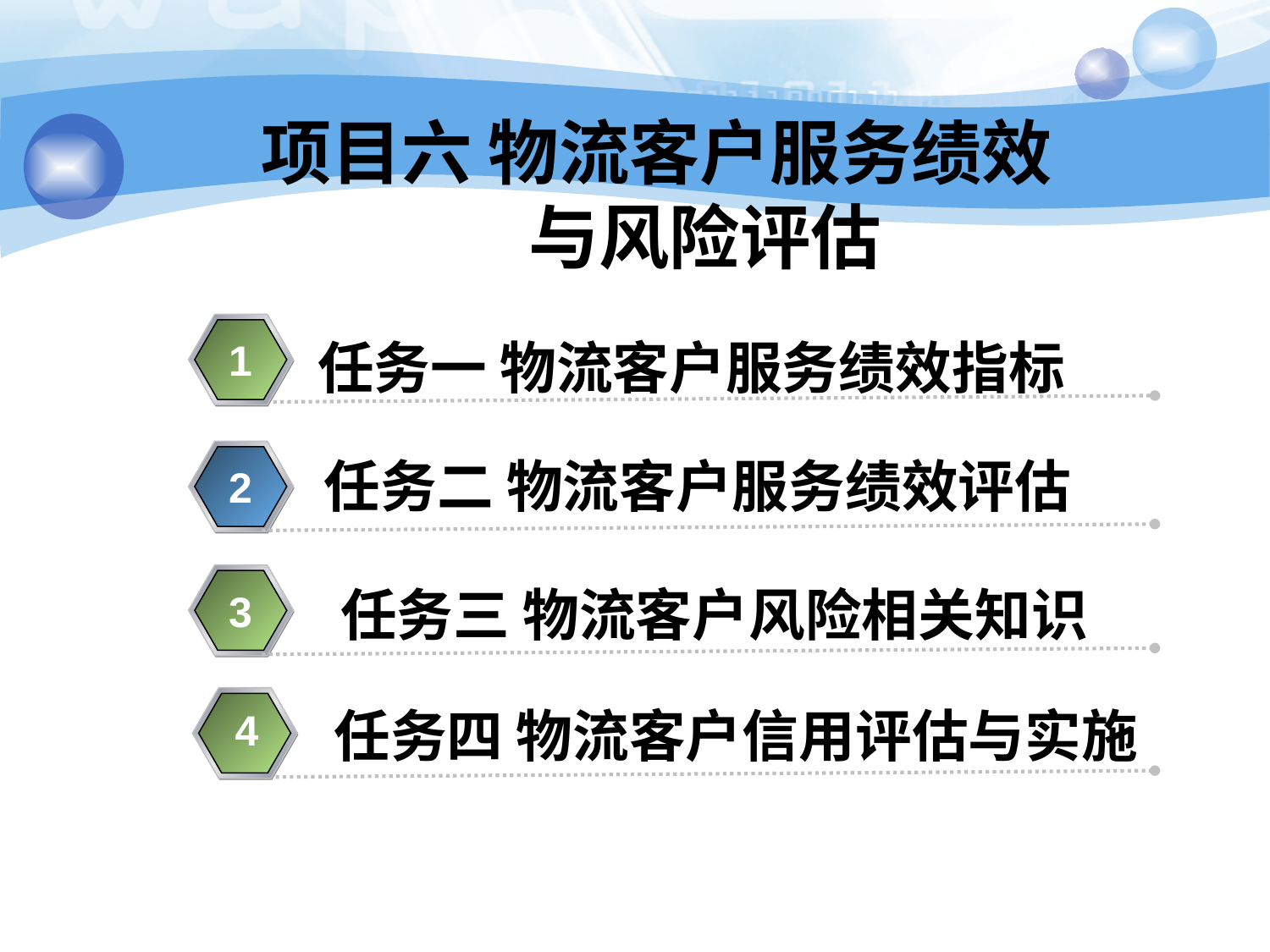

项目六 物流客户服务绩效
     与风险评估

任务一 物流客户服务绩效指标
1

任务二 物流客户服务绩效评估
2

 任务三 物流客户风险相关知识
3

任务四 物流客户信用评估与实施
4